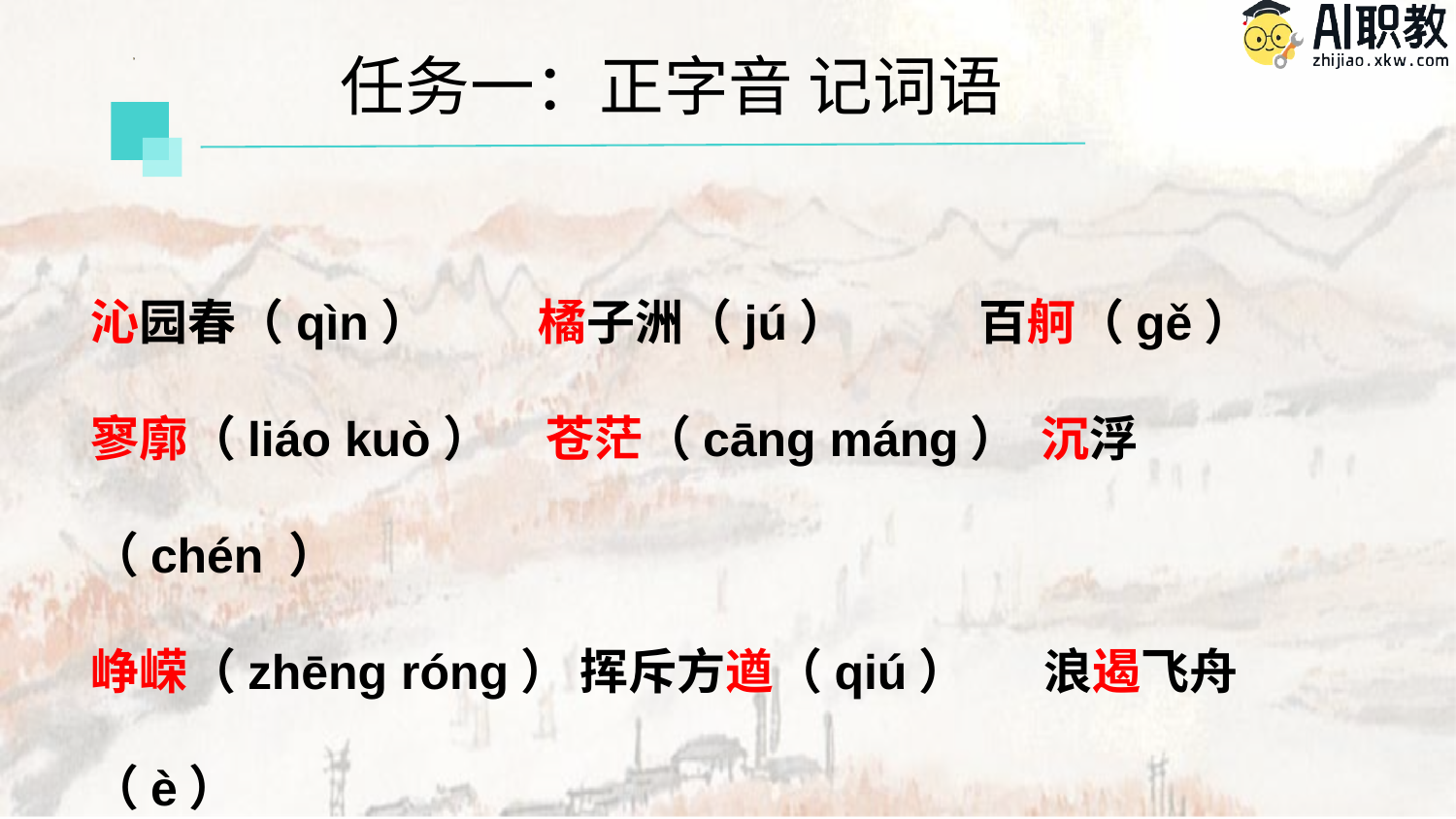

任务一：正字音 记词语

沁园春（qìn）          橘子洲（jú）            百舸（gě）
寥廓（liáo kuò）     苍茫（cāng máng）  沉浮（chén ）
峥嵘（zhēng róng） 挥斥方遒（qiú）       浪遏飞舟（è）
古典诗歌
现代新诗